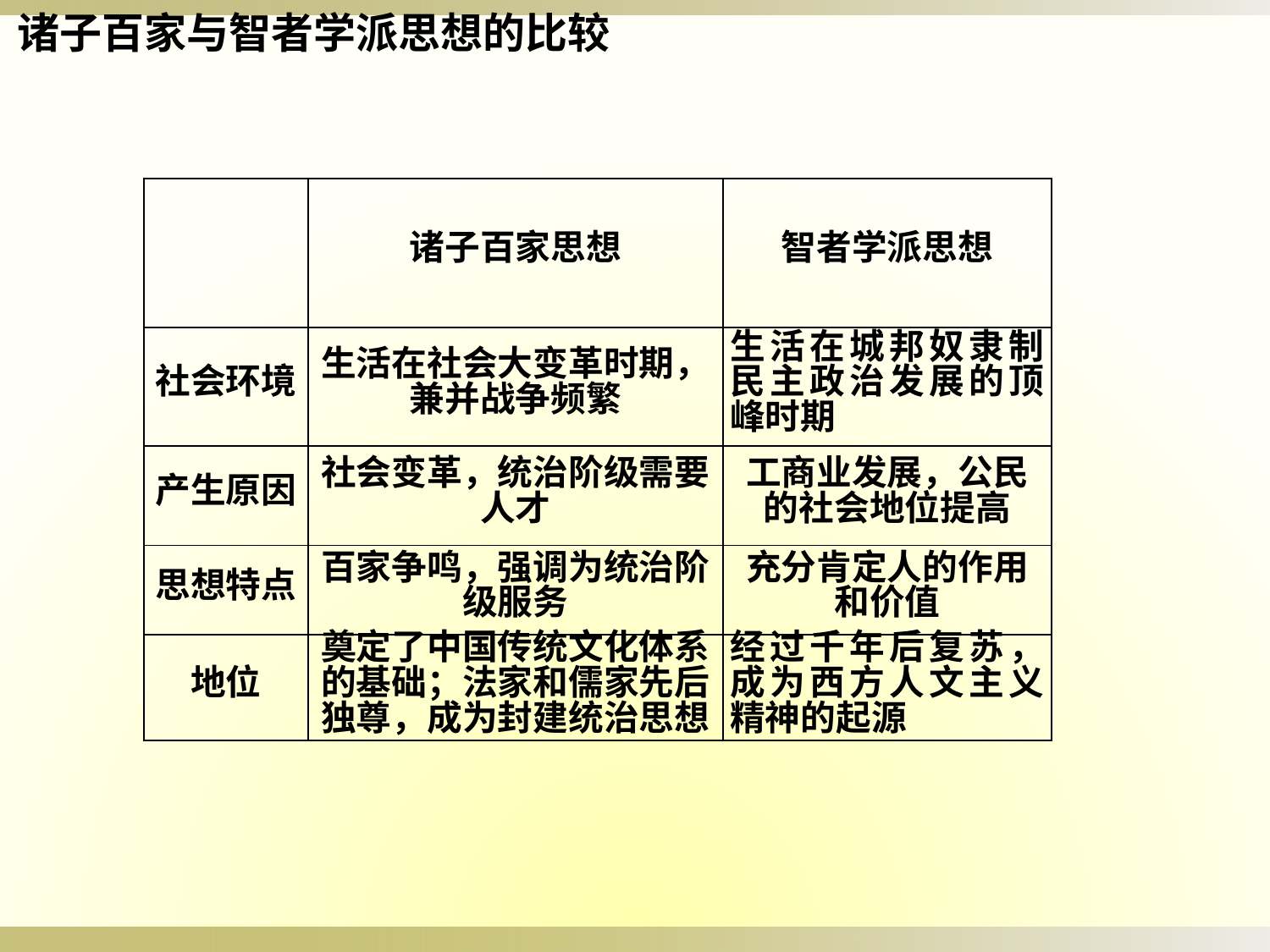

诸子百家与智者学派思想的比较
|  | 诸子百家思想 | 智者学派思想 |
| --- | --- | --- |
| 社会环境 | 生活在社会大变革时期，兼并战争频繁 | 生活在城邦奴隶制民主政治发展的顶峰时期 |
| 产生原因 | 社会变革，统治阶级需要人才 | 工商业发展，公民的社会地位提高 |
| 思想特点 | 百家争鸣，强调为统治阶级服务 | 充分肯定人的作用和价值 |
| 地位 | 奠定了中国传统文化体系的基础；法家和儒家先后独尊，成为封建统治思想 | 经过千年后复苏，成为西方人文主义精神的起源 |